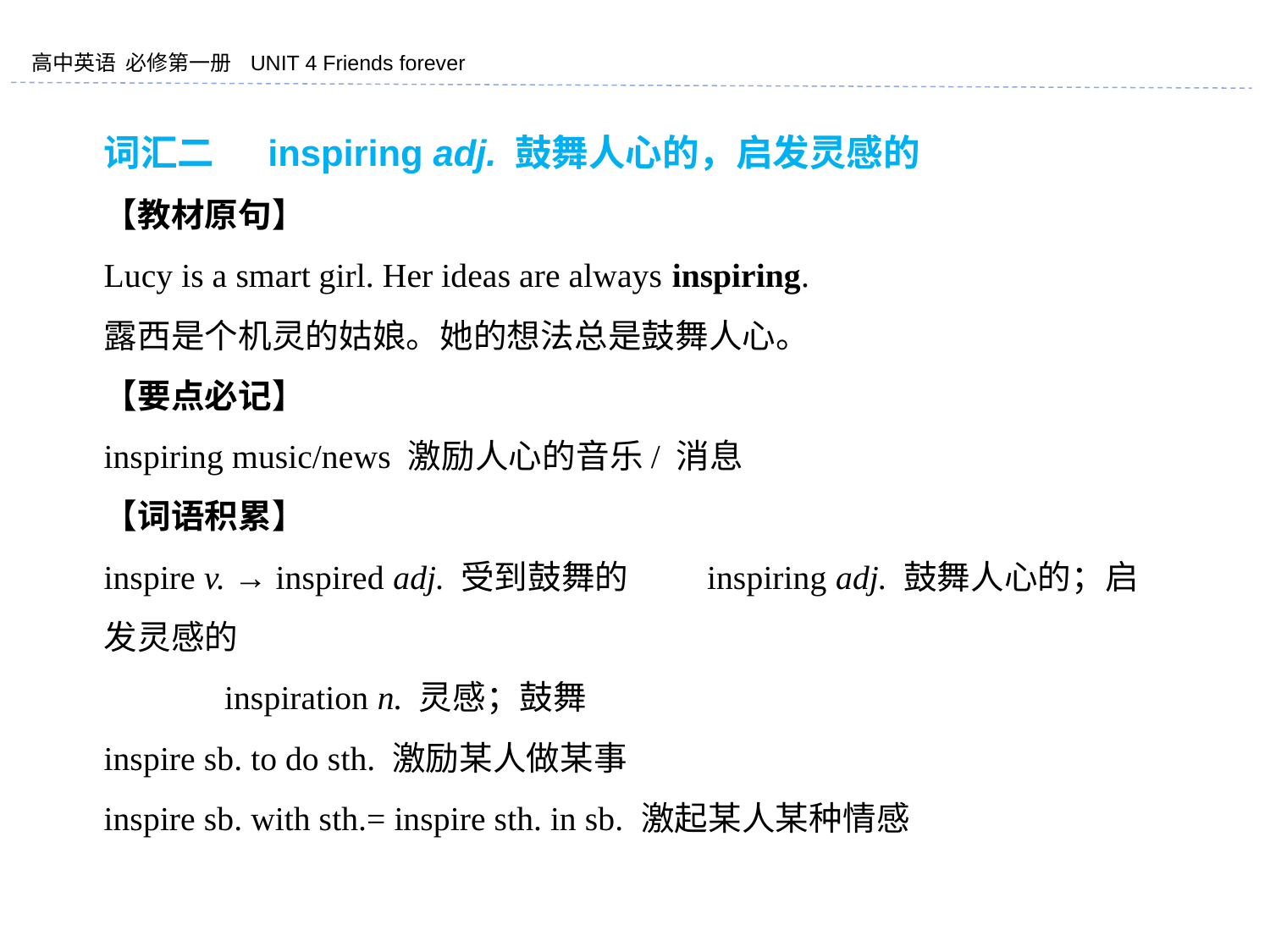

词汇二 　inspiring adj. 鼓舞人心的，启发灵感的
【教材原句】
Lucy is a smart girl. Her ideas are always inspiring.
露西是个机灵的姑娘。她的想法总是鼓舞人心。
【要点必记】
inspiring music/news 激励人心的音乐/ 消息
【词语积累】
inspire v. → inspired adj. 受到鼓舞的    	inspiring adj. 鼓舞人心的；启发灵感的
	inspiration n. 灵感；鼓舞
inspire sb. to do sth. 激励某人做某事
inspire sb. with sth.= inspire sth. in sb. 激起某人某种情感